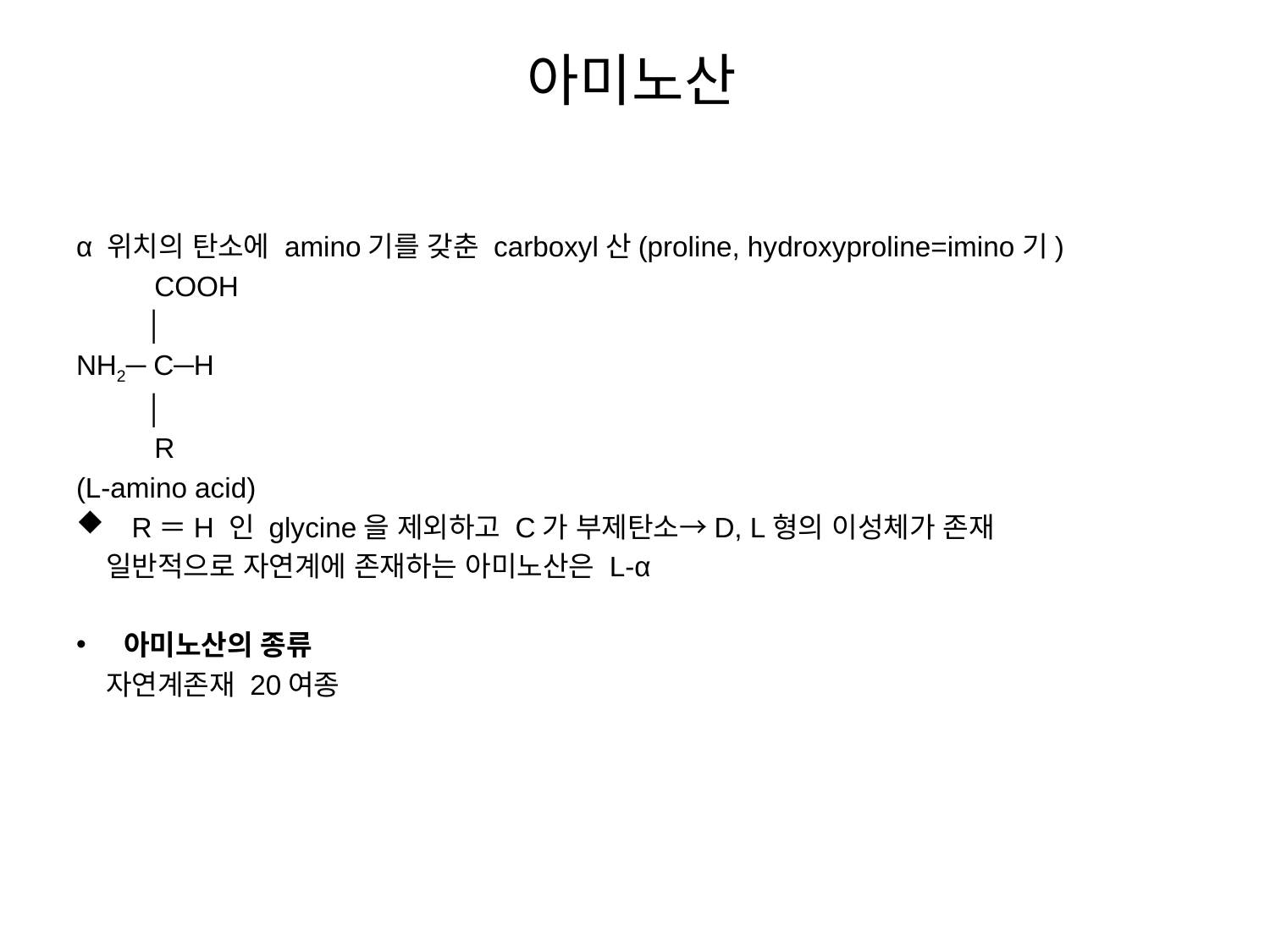

# 아미노산
α 위치의 탄소에 amino기를 갖춘 carboxyl산(proline, hydroxyproline=imino기)
          COOH
         │
NH2─ C─H
         │
          R
(L-amino acid)
 R＝H 인 glycine을 제외하고 C가 부제탄소→D, L형의 이성체가 존재
   일반적으로 자연계에 존재하는 아미노산은 L-α

아미노산의 종류
   자연계존재 20여종